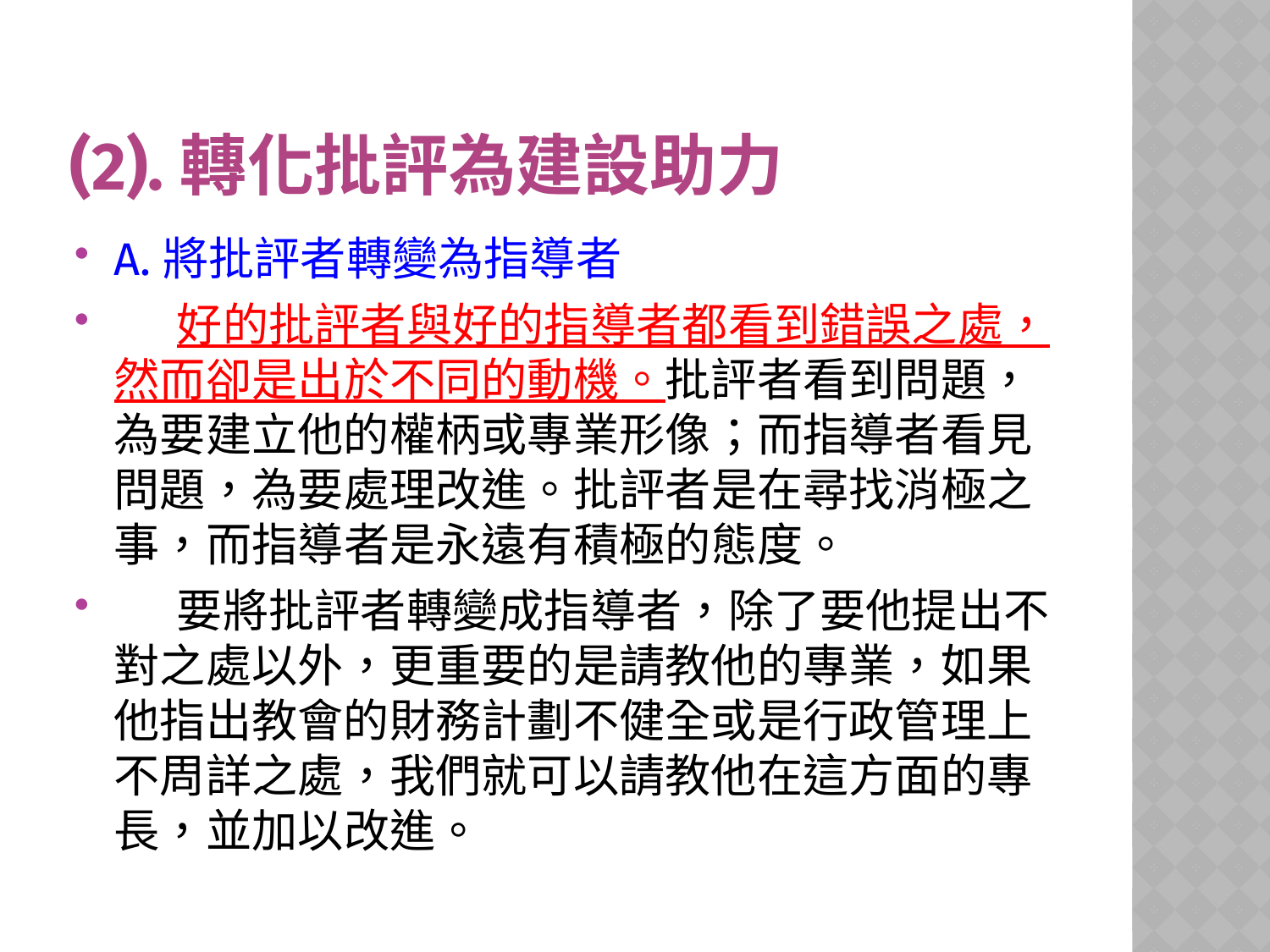

# (2).轉化批評為建設助力
A.將批評者轉變為指導者
     好的批評者與好的指導者都看到錯誤之處，然而卻是出於不同的動機。批評者看到問題，為要建立他的權柄或專業形像；而指導者看見問題，為要處理改進。批評者是在尋找消極之事，而指導者是永遠有積極的態度。
     要將批評者轉變成指導者，除了要他提出不對之處以外，更重要的是請教他的專業，如果他指出教會的財務計劃不健全或是行政管理上不周詳之處，我們就可以請教他在這方面的專長，並加以改進。